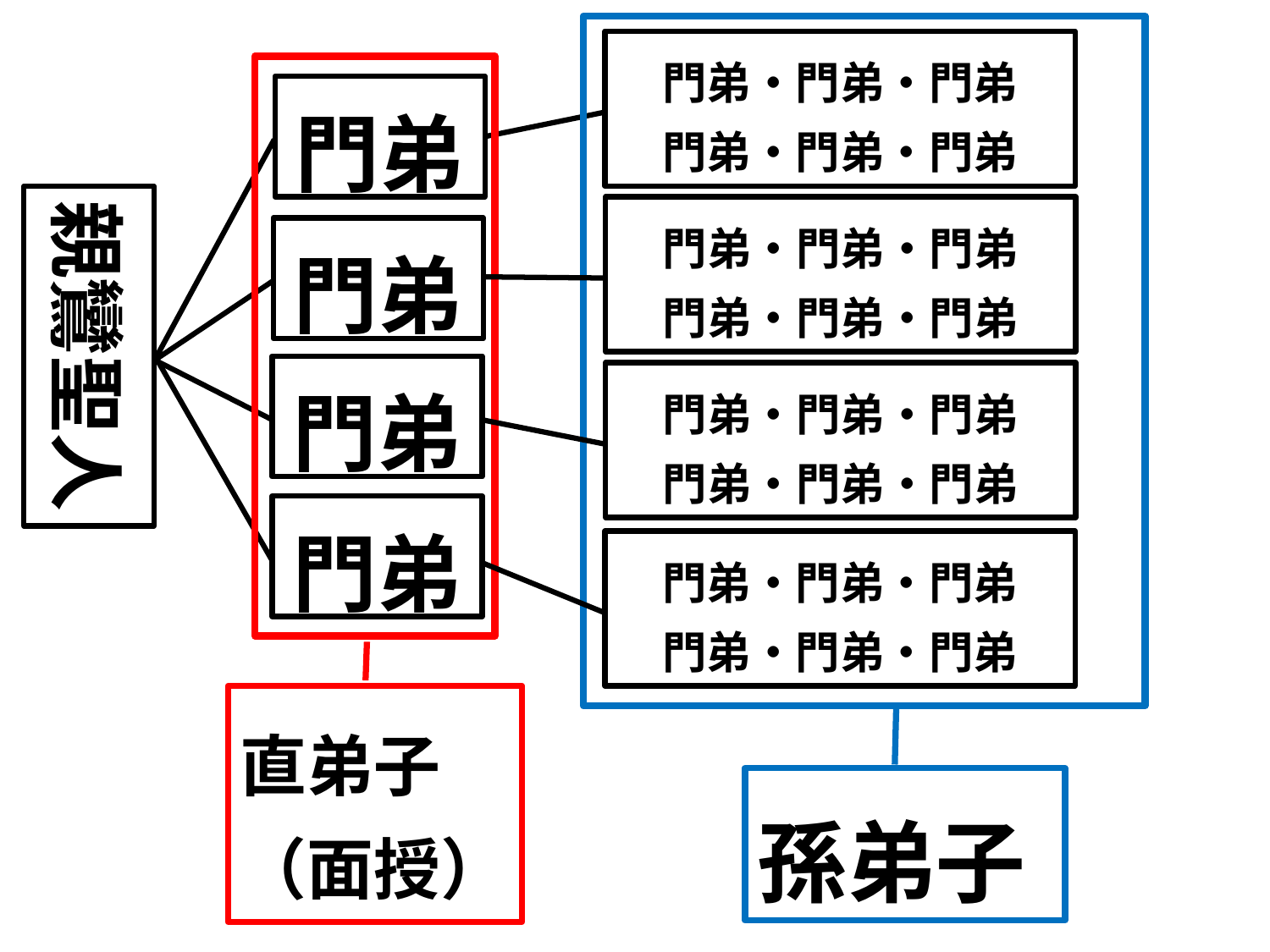

門弟・門弟・門弟
門弟・門弟・門弟

門弟
親鸞聖人
門弟・門弟・門弟
門弟・門弟・門弟
門弟
門弟
門弟・門弟・門弟
門弟・門弟・門弟
門弟
門弟・門弟・門弟
門弟・門弟・門弟
直弟子
（面授）
孫弟子